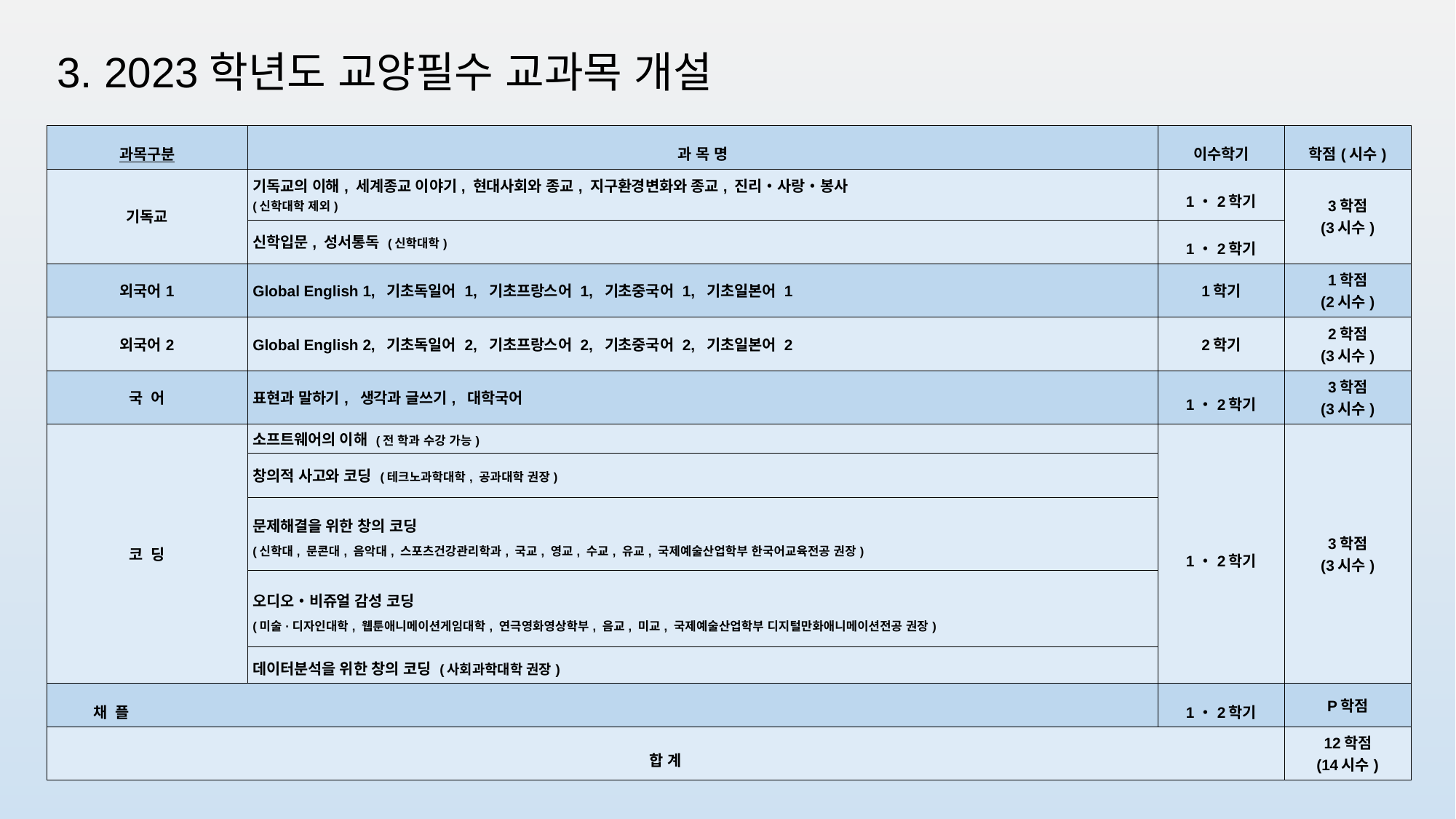

3. 2023학년도 교양필수 교과목 개설
| 과목구분 | 과 목 명 | 이수학기 | 학점(시수) |
| --- | --- | --- | --- |
| 기독교 | 기독교의 이해, 세계종교 이야기, 현대사회와 종교, 지구환경변화와 종교, 진리・사랑・봉사 (신학대학 제외) | 1・2학기 | 3학점 (3시수) |
|  | 신학입문, 성서통독 (신학대학) | 1・2학기 |  |
| 외국어1 | Global English 1, 기초독일어 1, 기초프랑스어 1, 기초중국어 1, 기초일본어 1 | 1학기 | 1학점 (2시수) |
| 외국어2 | Global English 2, 기초독일어 2, 기초프랑스어 2, 기초중국어 2, 기초일본어 2 | 2학기 | 2학점 (3시수) |
| 국 어 | 표현과 말하기, 생각과 글쓰기, 대학국어 | 1・2학기 | 3학점 (3시수) |
| 코 딩 | 소프트웨어의 이해 (전 학과 수강 가능) | 1・2학기 | 3학점 (3시수) |
|  | 창의적 사고와 코딩 (테크노과학대학, 공과대학 권장) |  |  |
|  | 문제해결을 위한 창의 코딩 (신학대, 문콘대, 음악대, 스포츠건강관리학과, 국교, 영교, 수교, 유교, 국제예술산업학부 한국어교육전공 권장) |  |  |
|  | 오디오・비쥬얼 감성 코딩 (미술·디자인대학, 웹툰애니메이션게임대학, 연극영화영상학부, 음교, 미교, 국제예술산업학부 디지털만화애니메이션전공 권장) |  |  |
|  | 데이터분석을 위한 창의 코딩 (사회과학대학 권장) |  |  |
| 채 플 |  | 1・2학기 | P학점 |
| 합 계 |  |  | 12학점 (14시수) |